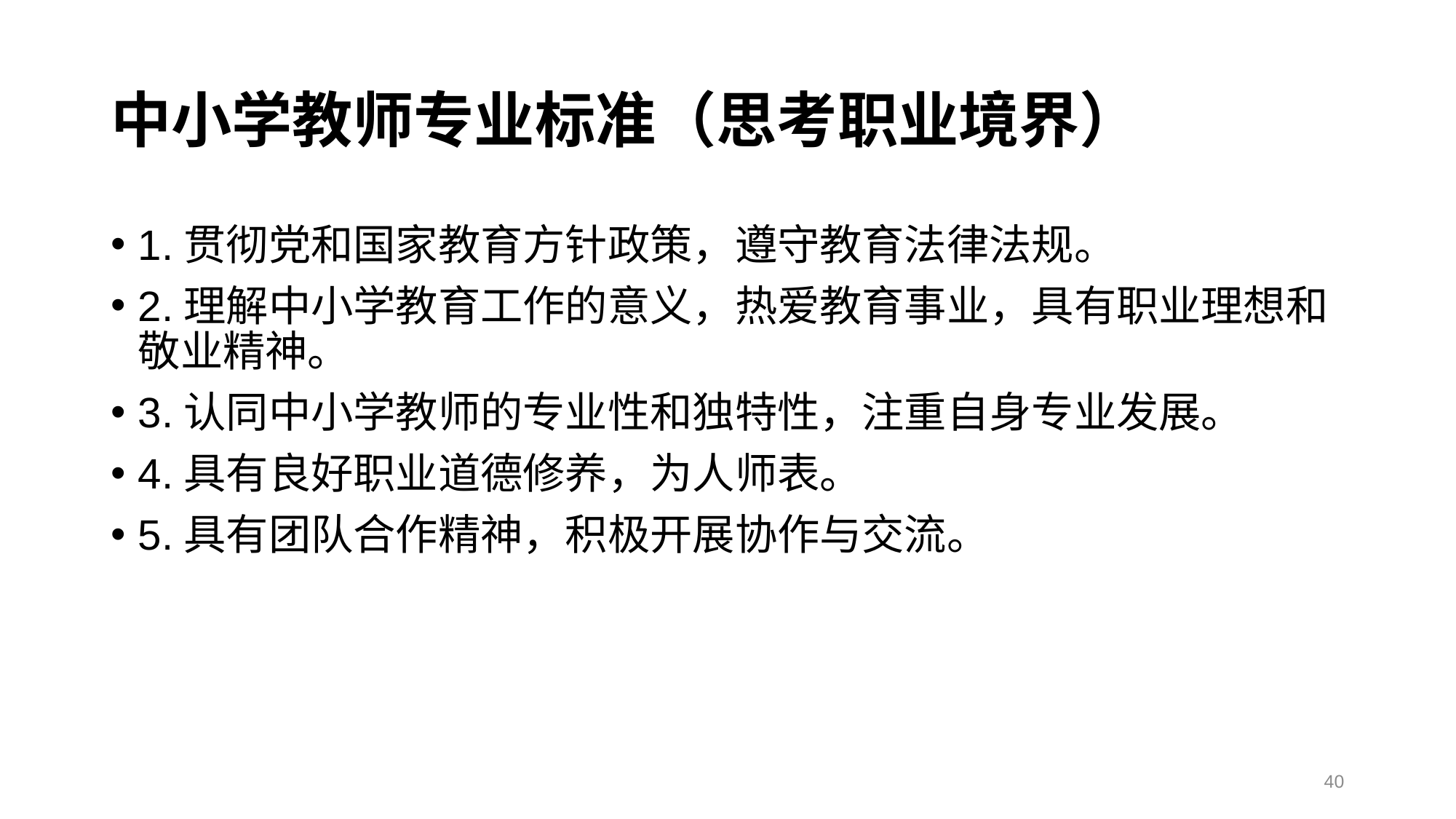

# 中小学教师专业标准（思考职业境界）
1.贯彻党和国家教育方针政策，遵守教育法律法规。
2.理解中小学教育工作的意义，热爱教育事业，具有职业理想和敬业精神。
3.认同中小学教师的专业性和独特性，注重自身专业发展。
4.具有良好职业道德修养，为人师表。
5.具有团队合作精神，积极开展协作与交流。

40